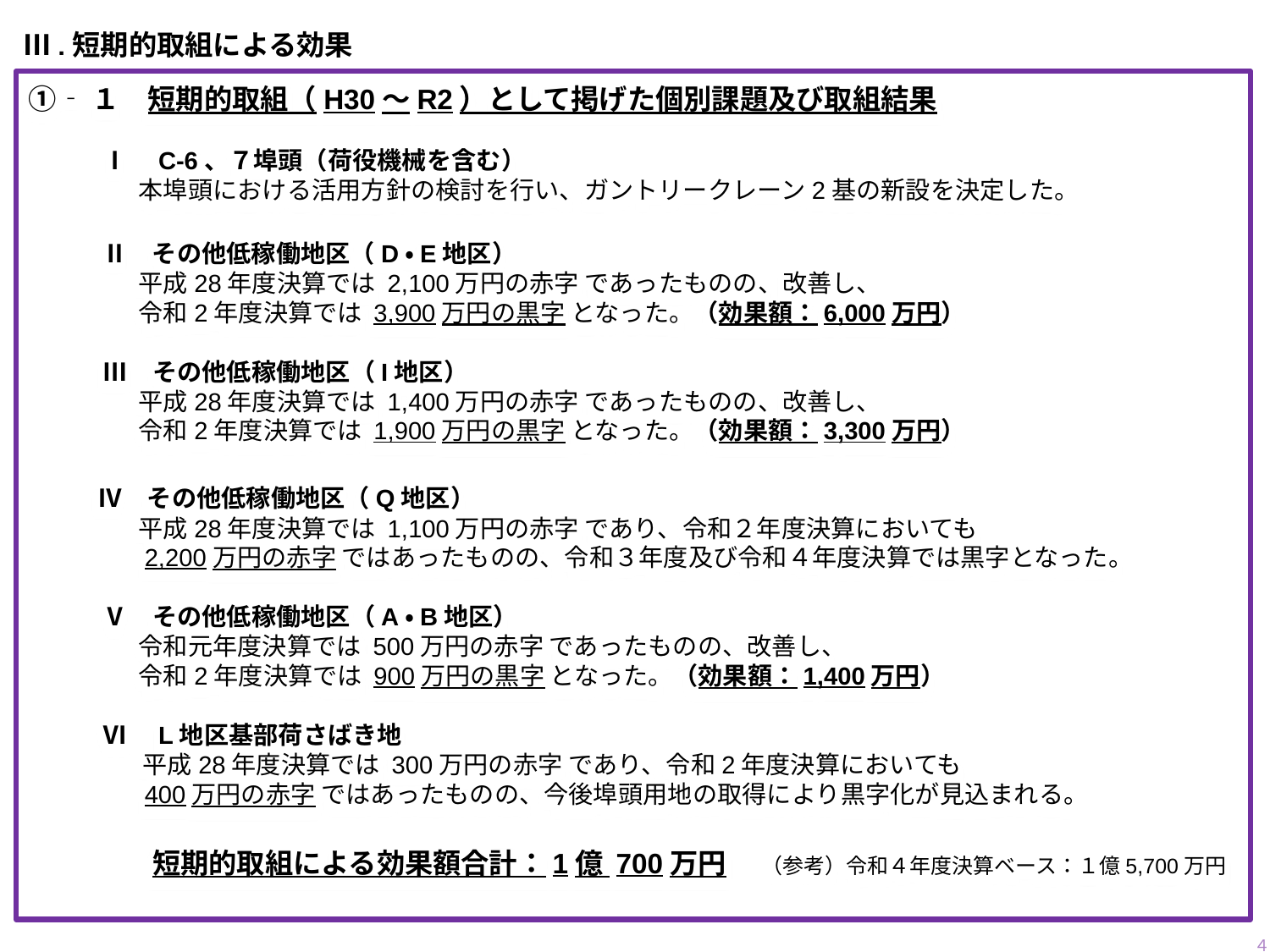

# Ⅲ.短期的取組による効果

①‐１　短期的取組（H30～R2）として掲げた個別課題及び取組結果

　　　Ⅰ　C-6、７埠頭（荷役機械を含む）
　　　　  本埠頭における活用方針の検討を行い、ガントリークレーン2基の新設を決定した。

　　　Ⅱ　その他低稼働地区（D・E地区）
　　　　  平成28年度決算では 2,100万円の赤字 であったものの、改善し、
　　　　  令和2年度決算では 3,900万円の黒字 となった。（効果額：6,000万円）

　　　Ⅲ　その他低稼働地区（I地区）
　　　　  平成28年度決算では 1,400万円の赤字 であったものの、改善し、
　　　　  令和2年度決算では 1,900万円の黒字 となった。（効果額：3,300万円）

　　  Ⅳ　その他低稼働地区（Q地区）
　　　　  平成28年度決算では 1,100万円の赤字 であり、令和２年度決算においても
　　　　  2,200万円の赤字 ではあったものの、令和３年度及び令和４年度決算では黒字となった。

　　　Ⅴ　その他低稼働地区（A・B地区）
　　　　  令和元年度決算では 500万円の赤字 であったものの、改善し、
　　　　  令和2年度決算では 900万円の黒字 となった。（効果額：1,400万円）

　　　Ⅵ　L地区基部荷さばき地
　　　　　平成28年度決算では 300万円の赤字 であり、令和2年度決算においても
　　　　  400万円の赤字 ではあったものの、今後埠頭用地の取得により黒字化が見込まれる。

　　　　　短期的取組による効果額合計：1億 700万円　（参考）令和４年度決算ベース：１億5,700万円

４